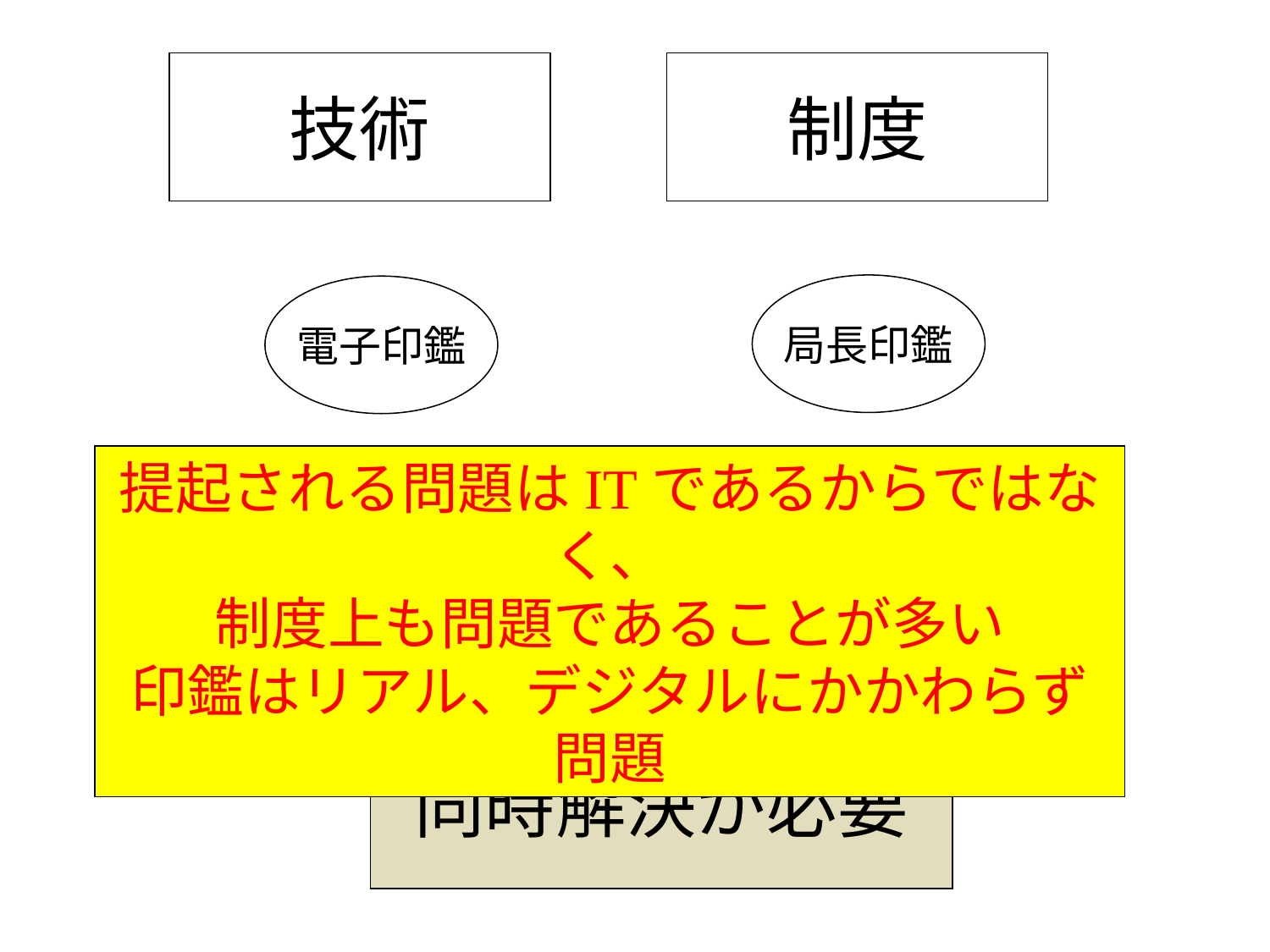

技術
制度
局長印鑑
電子印鑑
提起される問題はITであるからではなく、
制度上も問題であることが多い
印鑑はリアル、デジタルにかかわらず問題
同時解決が必要